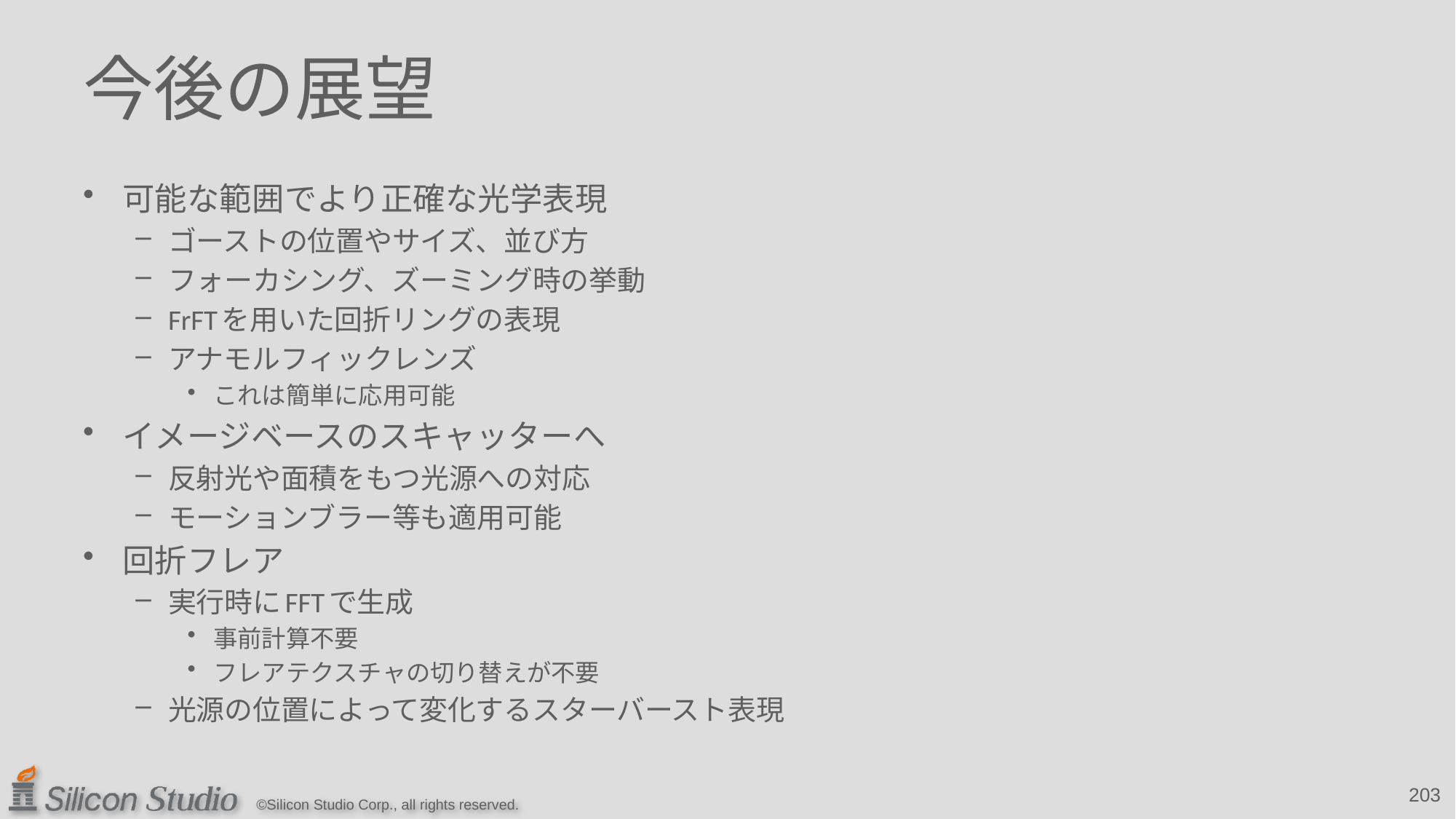

# 今後の展望
可能な範囲でより正確な光学表現
ゴーストの位置やサイズ、並び方
フォーカシング、ズーミング時の挙動
FrFTを用いた回折リングの表現
アナモルフィックレンズ
これは簡単に応用可能
イメージベースのスキャッターへ
反射光や面積をもつ光源への対応
モーションブラー等も適用可能
回折フレア
実行時にFFTで生成
事前計算不要
フレアテクスチャの切り替えが不要
光源の位置によって変化するスターバースト表現
203